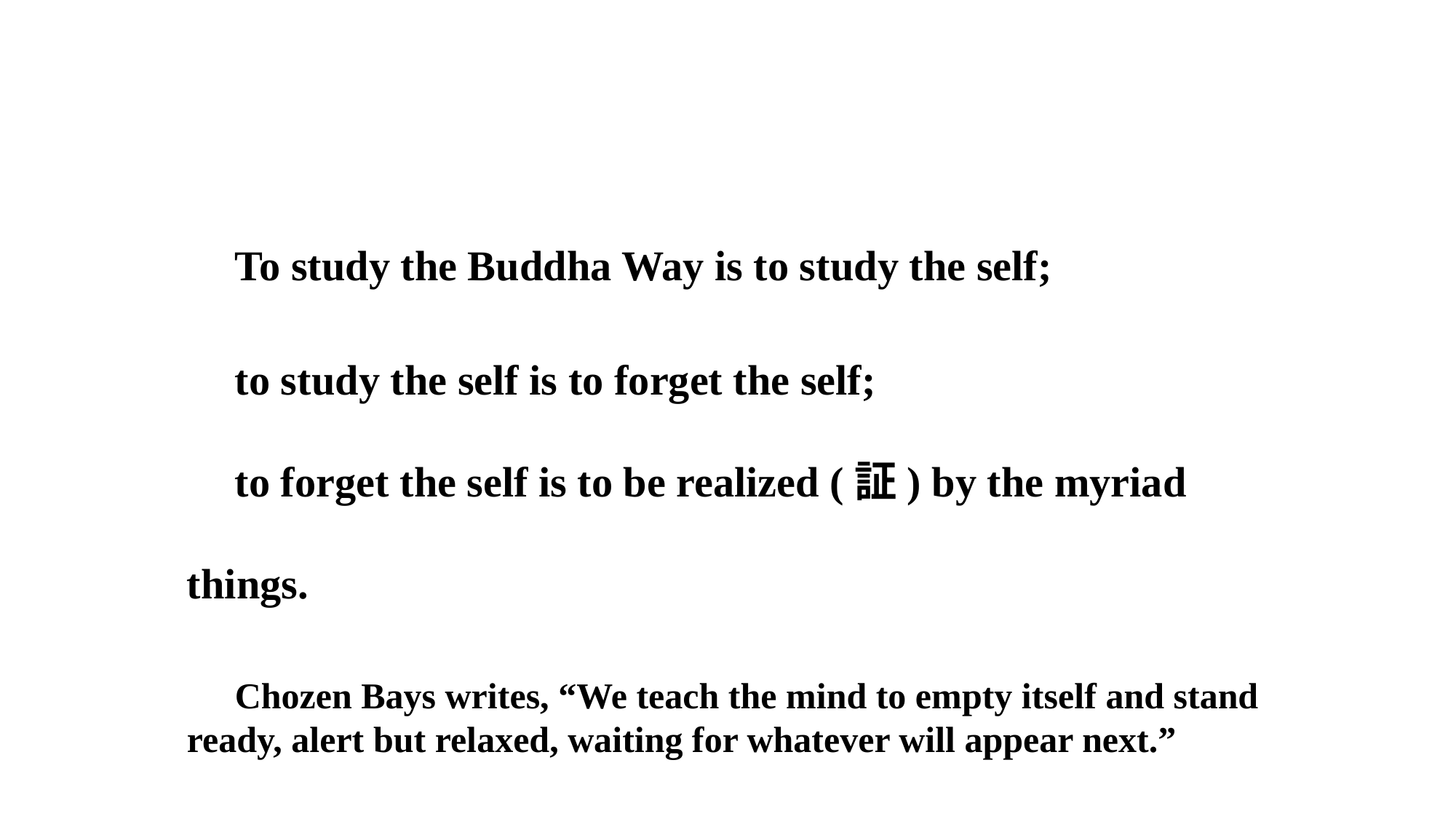

To study the Buddha Way is to study the self;
to study the self is to forget the self;
to forget the self is to be realized (証) by the myriad things.

Chozen Bays writes, “We teach the mind to empty itself and stand ready, alert but relaxed, waiting for whatever will appear next.”